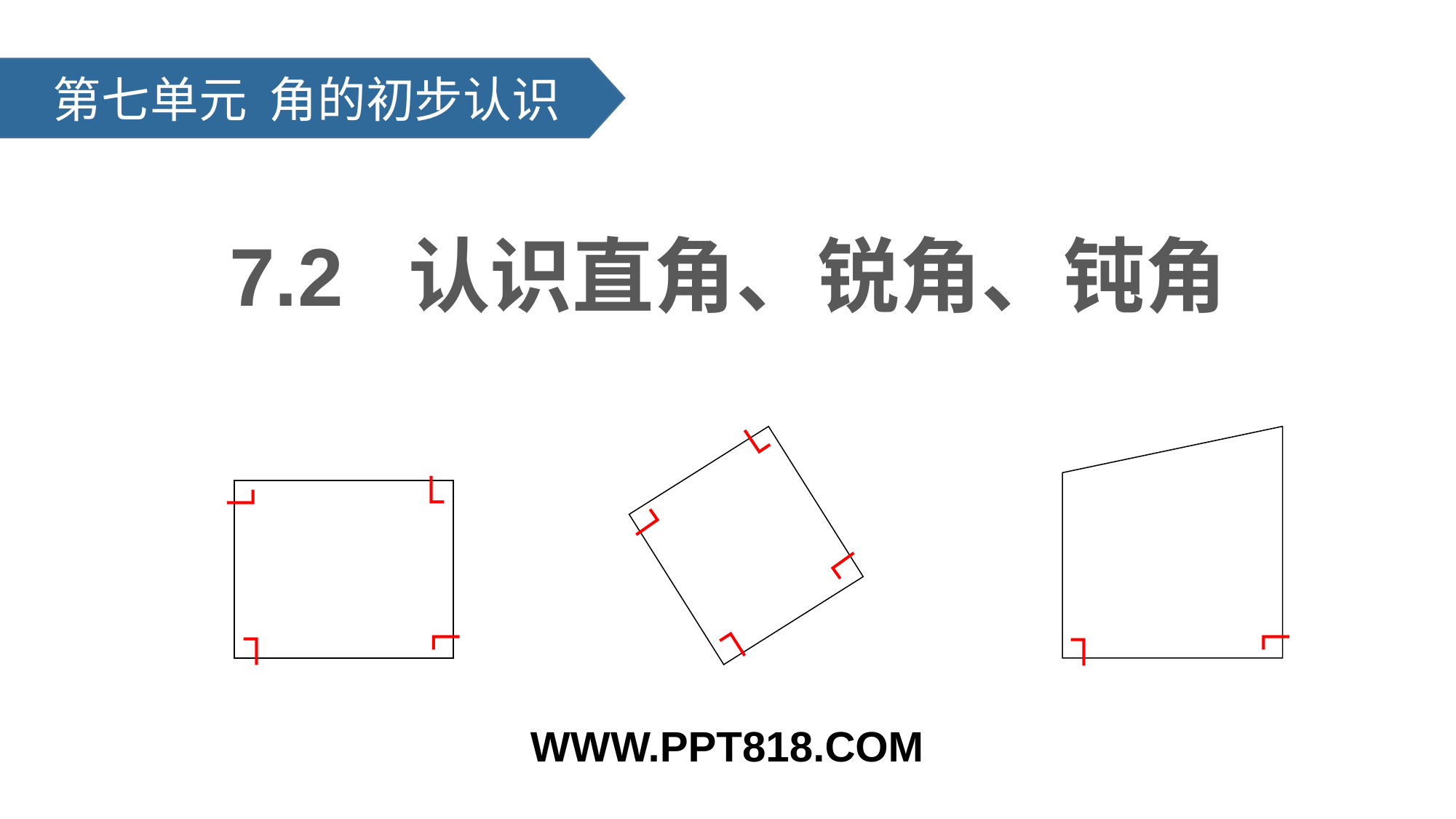

第七单元  角的初步认识
7.2  认识直角、锐角、钝角
┐
┐
┐
┐

┐
┐
┐
┐
┐
┐
WWW.PPT818.COM